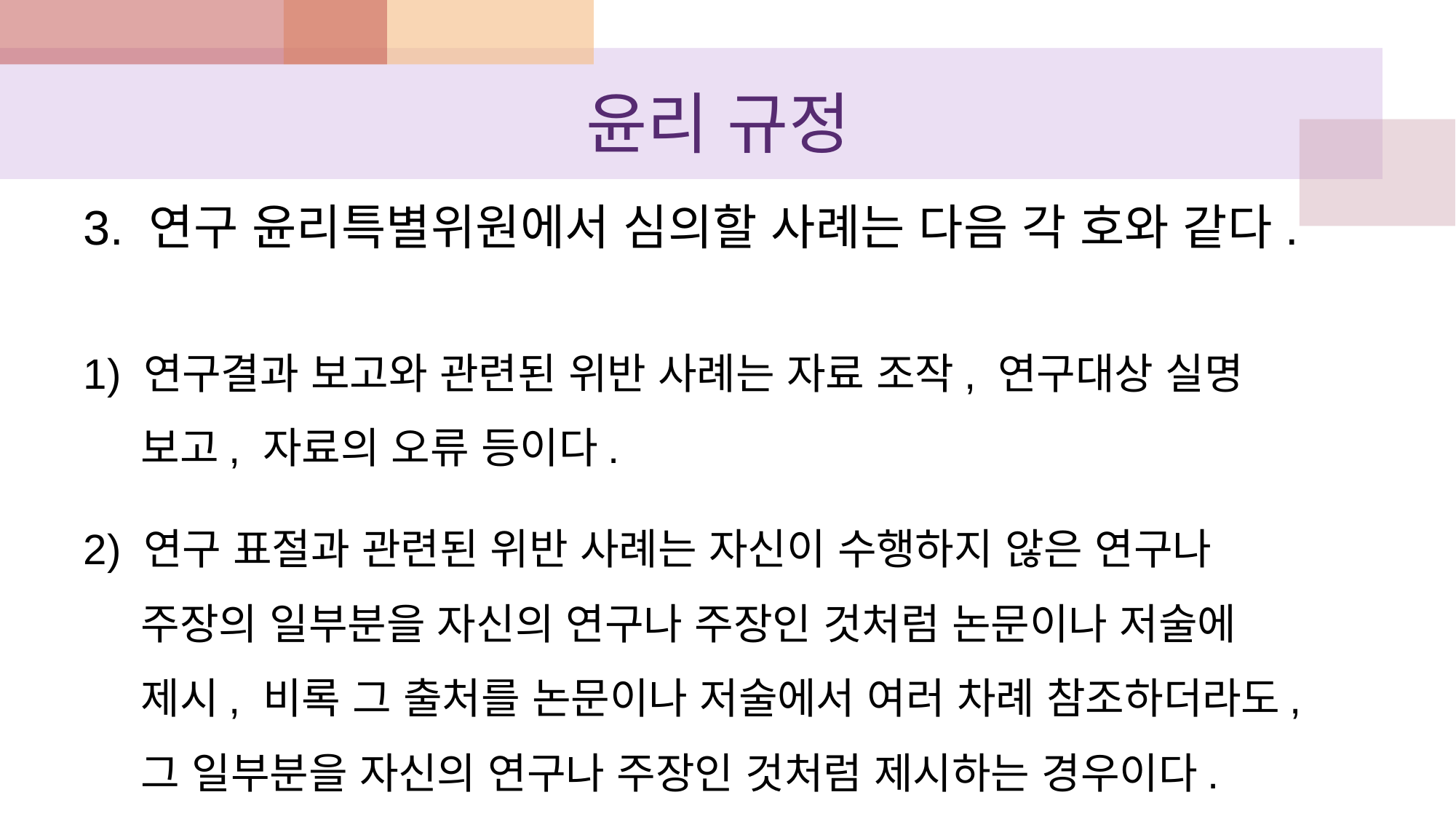

# 윤리 규정
3. 연구 윤리특별위원에서 심의할 사례는 다음 각 호와 같다.

1) 연구결과 보고와 관련된 위반 사례는 자료 조작, 연구대상 실명
    보고, 자료의 오류 등이다.

2) 연구 표절과 관련된 위반 사례는 자신이 수행하지 않은 연구나
    주장의 일부분을 자신의 연구나 주장인 것처럼 논문이나 저술에
    제시, 비록 그 출처를 논문이나 저술에서 여러 차례 참조하더라도,
    그 일부분을 자신의 연구나 주장인 것처럼 제시하는 경우이다.